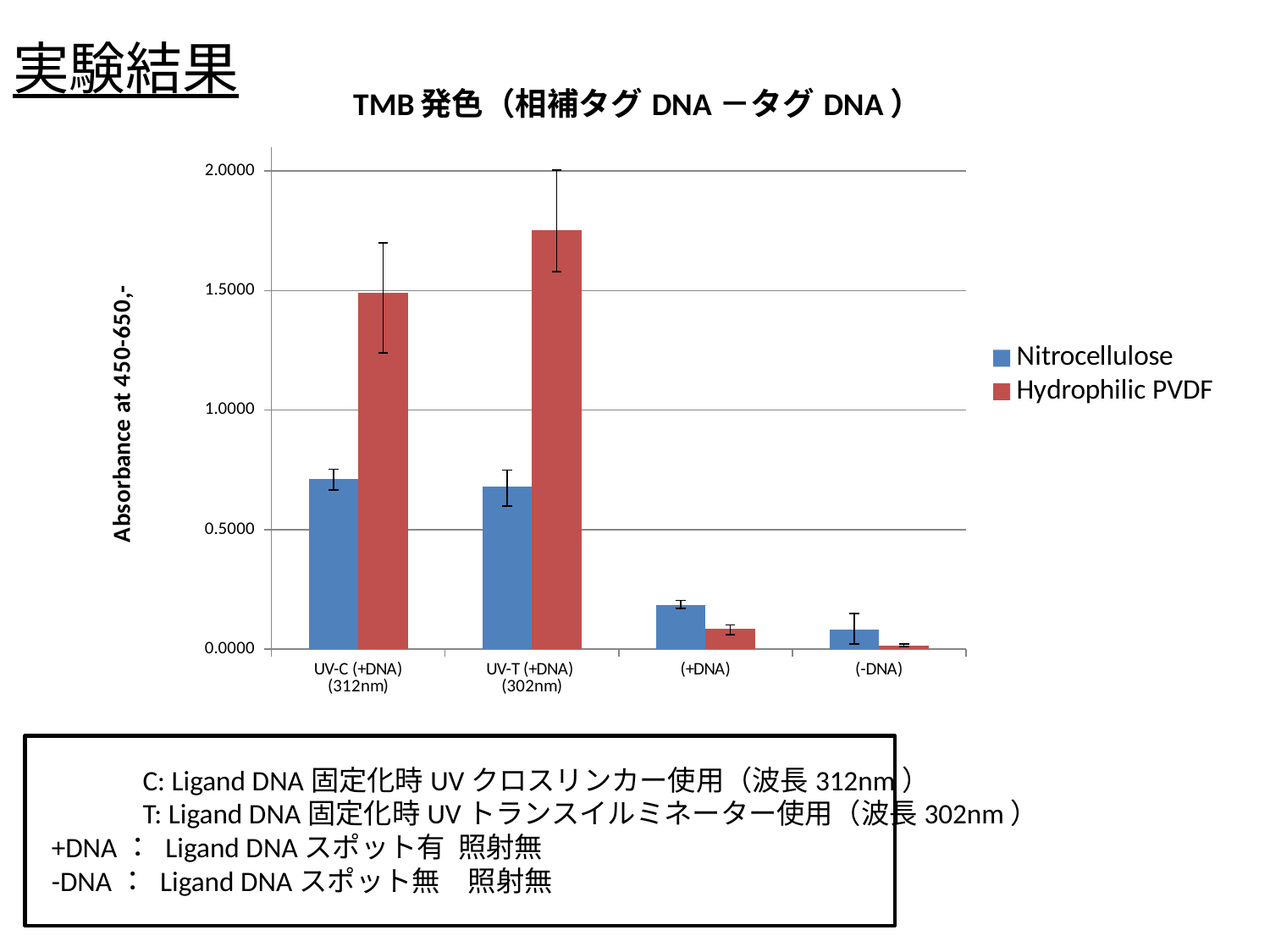

### Chart: TMB発色（相補タグDNA－タグDNA）

| Category |  |  |
|---|---|---|
| UV-C (+DNA)
(312nm) | 0.7120000000000001 | 1.4909999999999999 |
| UV-T (+DNA)
(302nm) | 0.6813333333333333 | 1.7546666666666668 |
| (+DNA) | 0.18500000000000003 | 0.08366666666666667 |
| (-DNA) | 0.08066666666666666 | 0.014666666666666666 |
# 実験結果

　　　C: Ligand DNA固定化時UVクロスリンカー使用（波長312nm）
　　　T: Ligand DNA固定化時UVトランスイルミネーター使用（波長302nm）
+DNA： Ligand DNAスポット有  照射無
-DNA： Ligand DNAスポット無　照射無